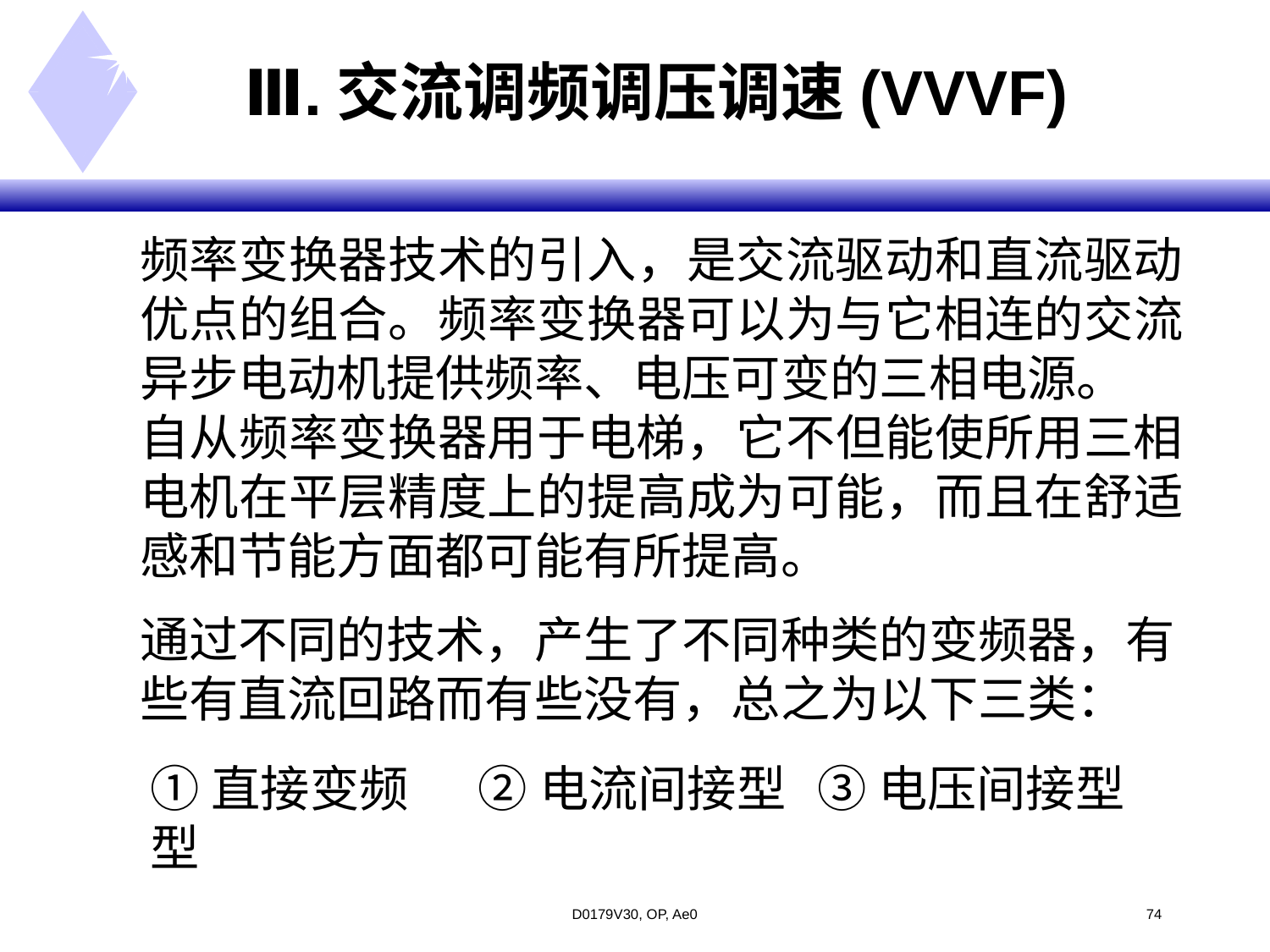

# Ⅲ.交流调频调压调速(VVVF)
频率变换器技术的引入，是交流驱动和直流驱动优点的组合。频率变换器可以为与它相连的交流异步电动机提供频率、电压可变的三相电源。
自从频率变换器用于电梯，它不但能使所用三相电机在平层精度上的提高成为可能，而且在舒适感和节能方面都可能有所提高。
通过不同的技术，产生了不同种类的变频器，有些有直流回路而有些没有，总之为以下三类：
①直接变频型
②电流间接型
③电压间接型
D0179V30, OP, Ae0
74